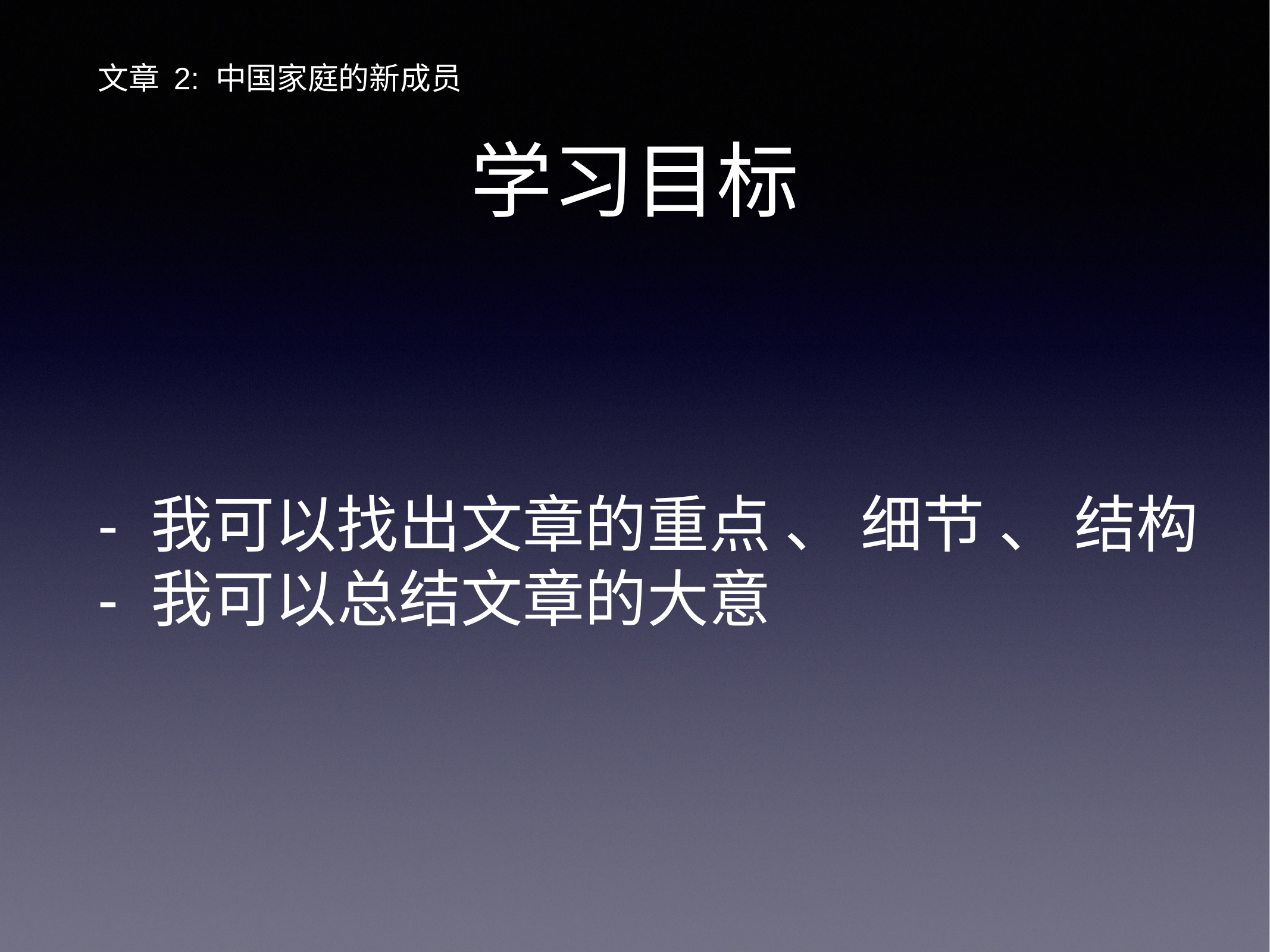

# 文章 2: 中国家庭的新成员

学习目标
- 我可以找出文章的重点 、 细节 、 结构
- 我可以总结文章的大意